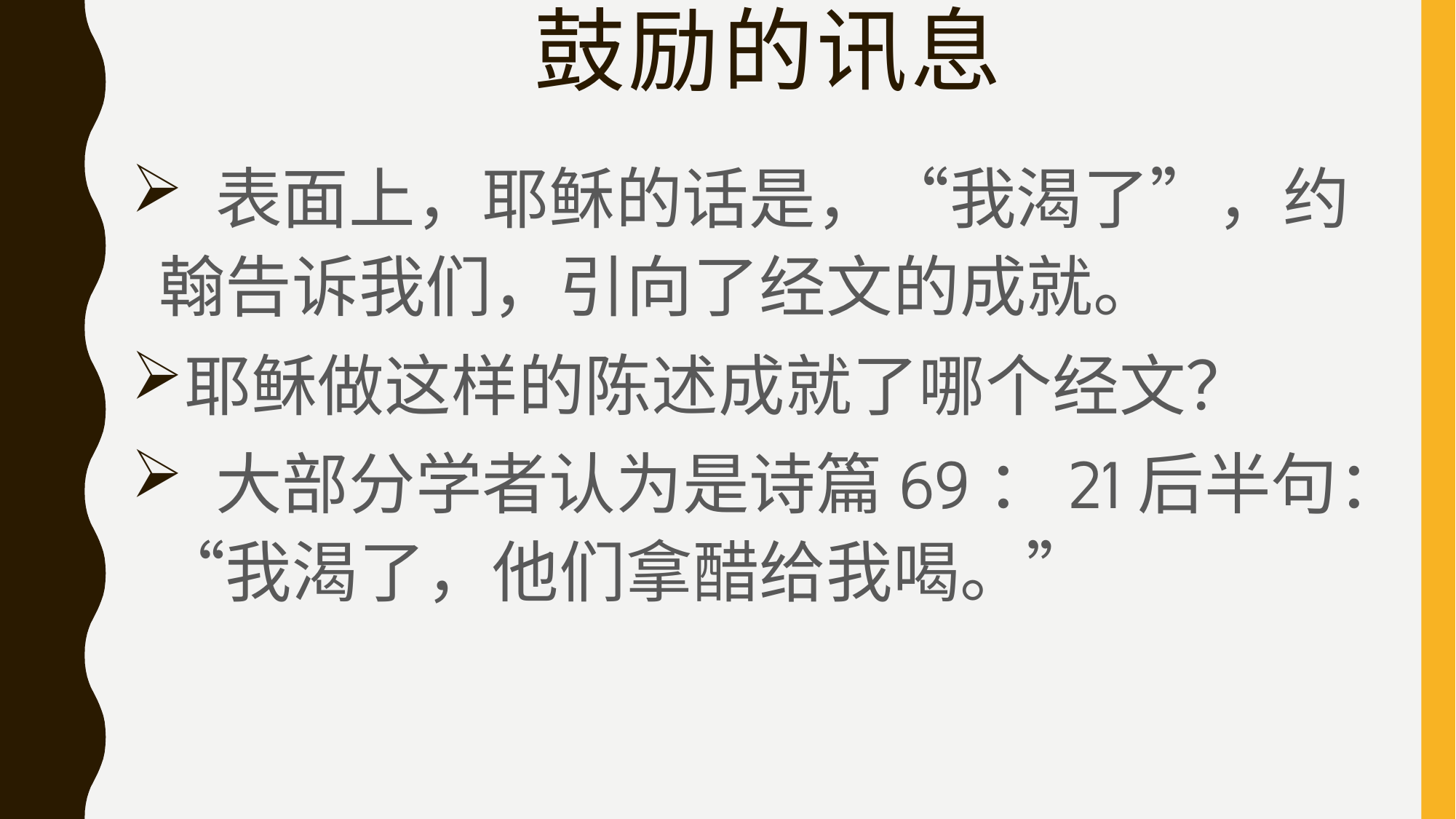

# 鼓励的讯息
 表面上，耶稣的话是，“我渴了”，约翰告诉我们，引向了经文的成就。
耶稣做这样的陈述成就了哪个经文？
 大部分学者认为是诗篇69：21后半句：“我渴了，他们拿醋给我喝。”